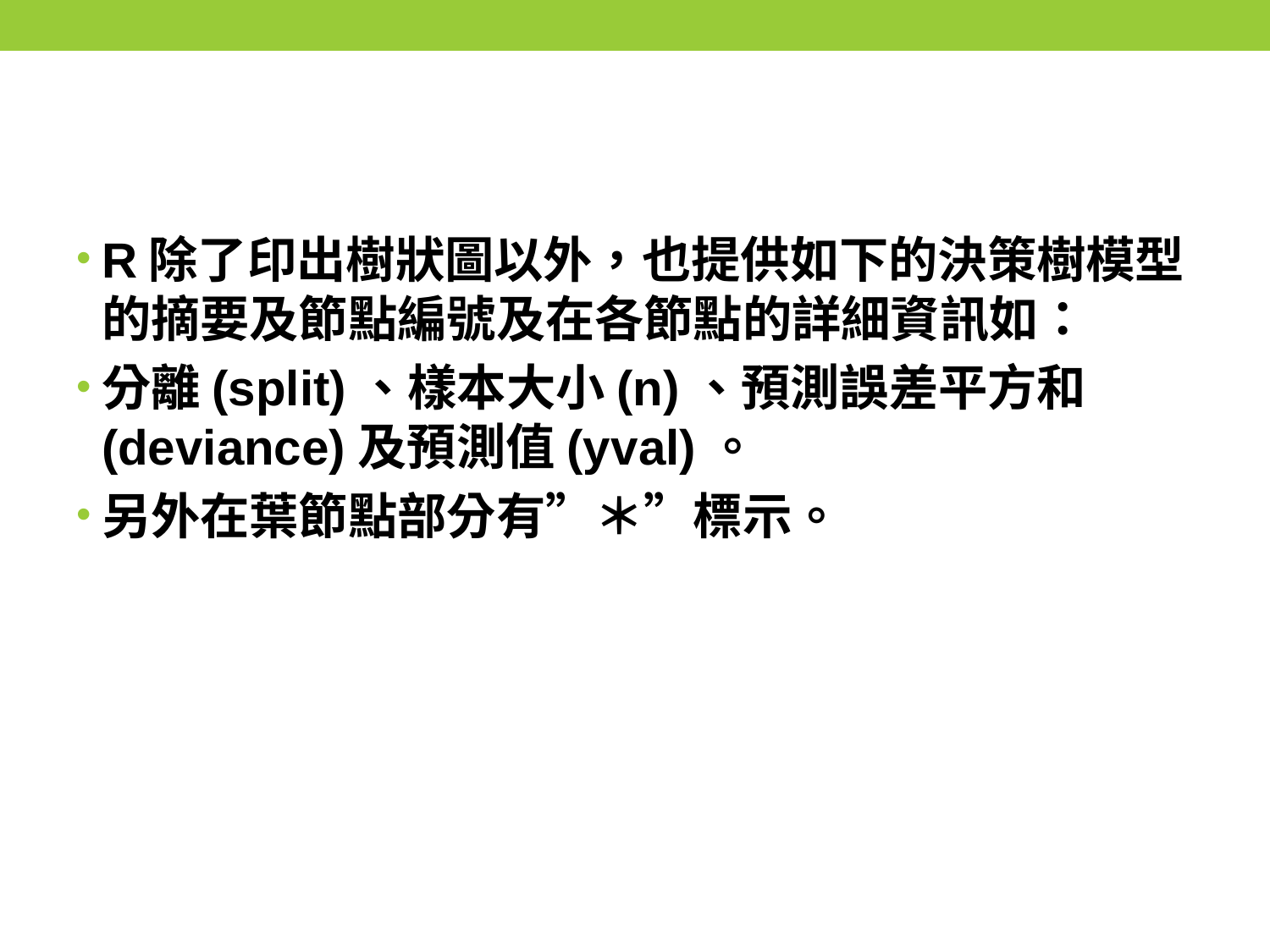

#
R除了印出樹狀圖以外，也提供如下的決策樹模型的摘要及節點編號及在各節點的詳細資訊如：
分離(split)、樣本大小(n)、預測誤差平方和(deviance)及預測值(yval)。
另外在葉節點部分有”＊”標示。